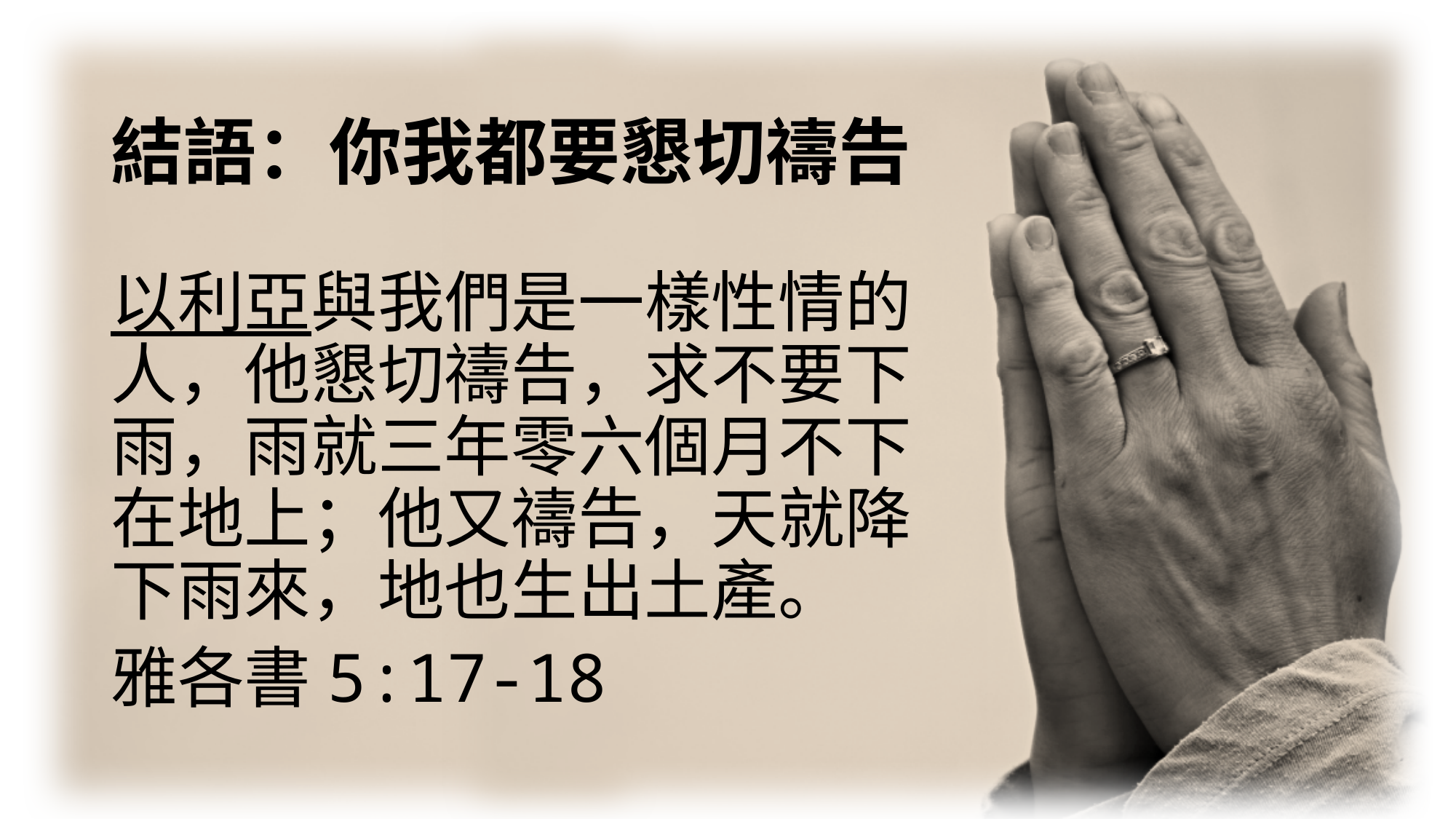

結語：你我都要懇切禱告
以利亞與我們是一樣性情的人，他懇切禱告，求不要下雨，雨就三年零六個月不下在地上；他又禱告，天就降下雨來，地也生出土產。
雅各書5:17-18